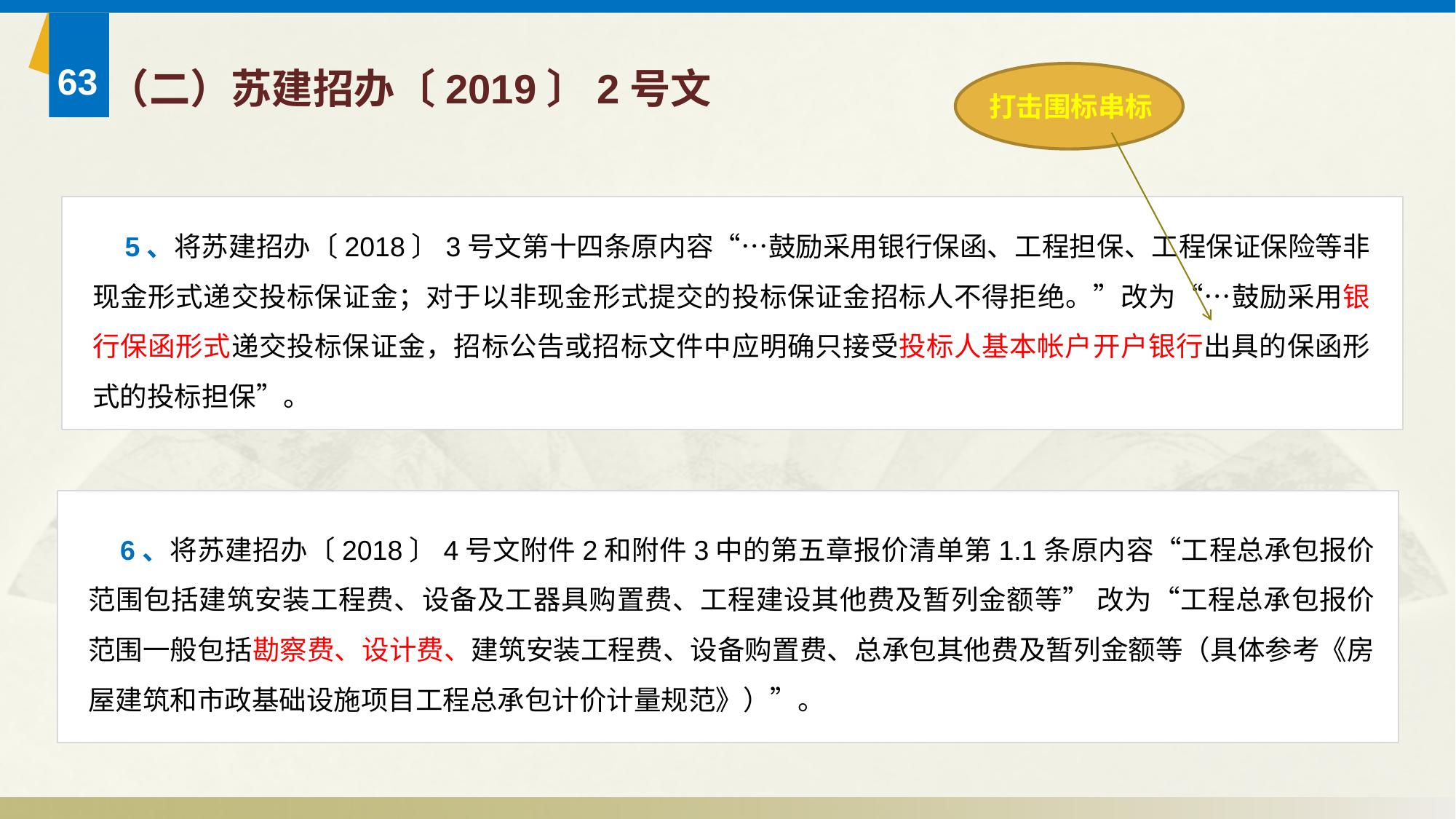

（二）苏建招办〔2019〕2号文

打击围标串标

    5、将苏建招办〔2018〕3号文第十四条原内容“…鼓励采用银行保函、工程担保、工程保证保险等非现金形式递交投标保证金；对于以非现金形式提交的投标保证金招标人不得拒绝。”改为“…鼓励采用银行保函形式递交投标保证金，招标公告或招标文件中应明确只接受投标人基本帐户开户银行出具的保函形式的投标担保”。

    6、将苏建招办〔2018〕4号文附件2和附件3中的第五章报价清单第1.1条原内容“工程总承包报价范围包括建筑安装工程费、设备及工器具购置费、工程建设其他费及暂列金额等” 改为“工程总承包报价范围一般包括勘察费、设计费、建筑安装工程费、设备购置费、总承包其他费及暂列金额等（具体参考《房屋建筑和市政基础设施项目工程总承包计价计量规范》）”。